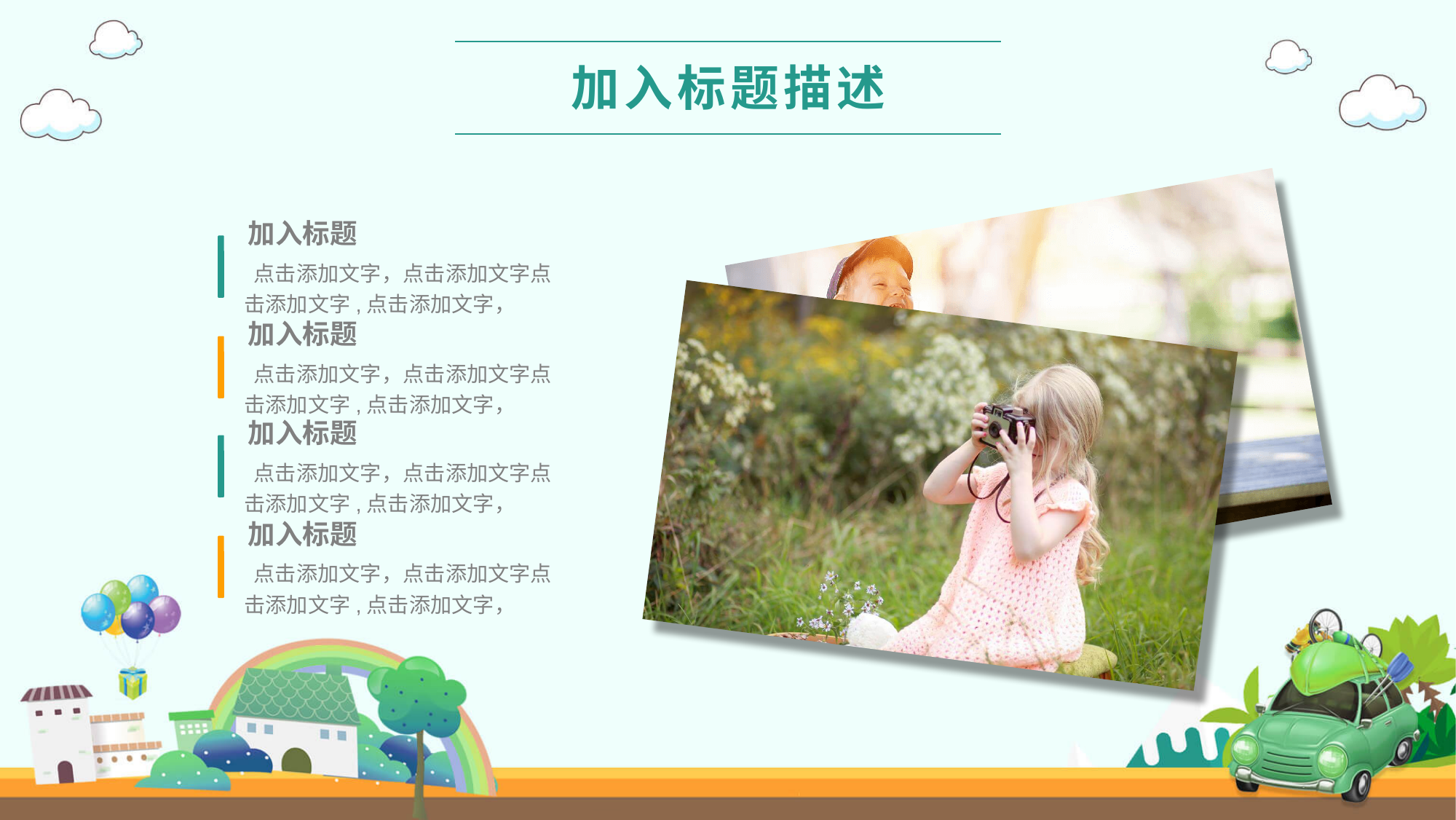

加入标题描述

加入标题

 点击添加文字，点击添加文字点击添加文字,点击添加文字，
加入标题

 点击添加文字，点击添加文字点击添加文字,点击添加文字，
加入标题

 点击添加文字，点击添加文字点击添加文字,点击添加文字，
加入标题

 点击添加文字，点击添加文字点击添加文字,点击添加文字，

行业PPT模板http://www.1ppt.com/hangye/